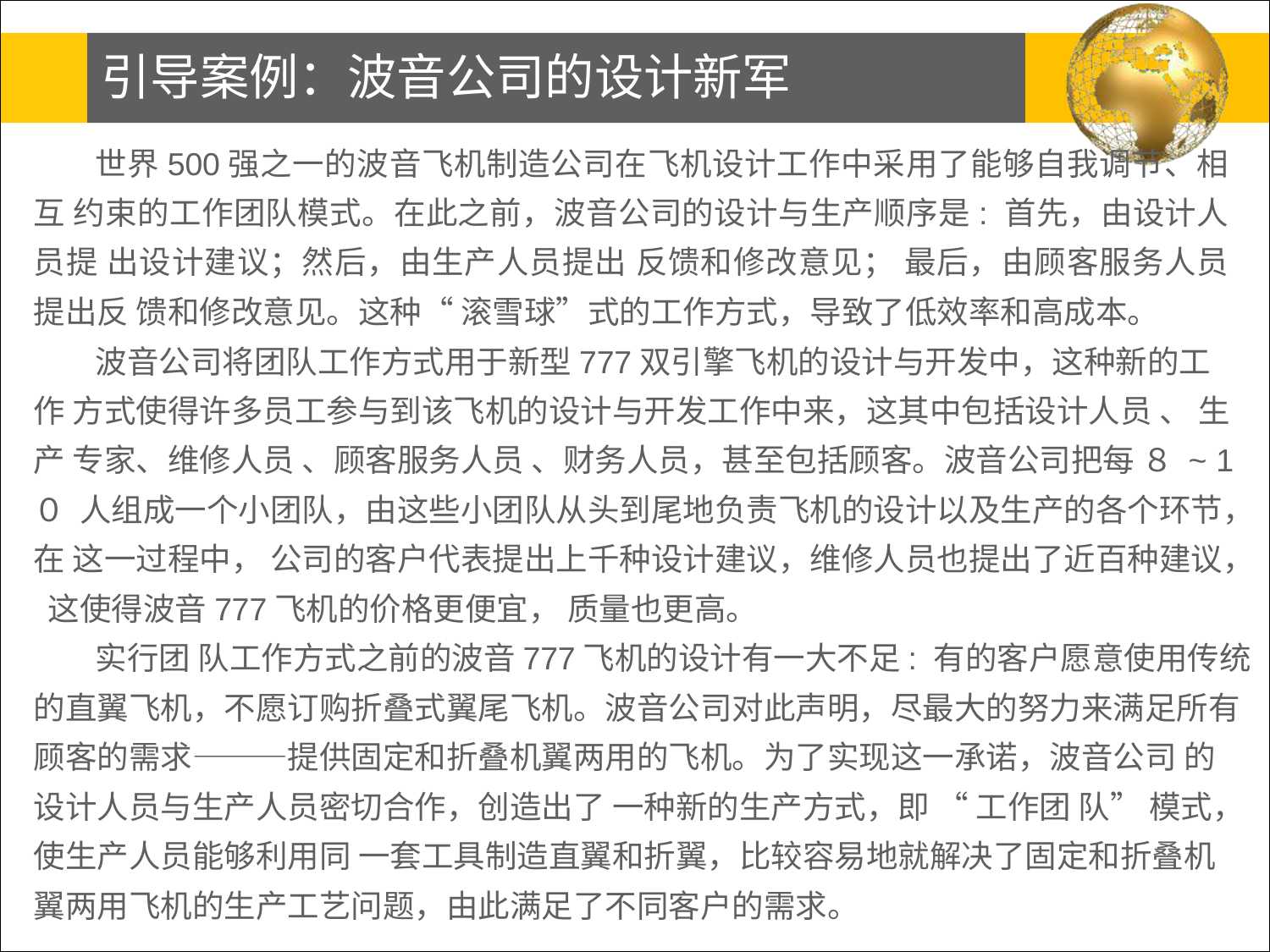

# 引导案例：波音公司的设计新军
世界500强之一的波音飞机制造公司在飞机设计工作中采用了能够自我调节、相互 约束的工作团队模式。在此之前，波音公司的设计与生产顺序是: 首先，由设计人员提 出设计建议；然后，由生产人员提出 反馈和修改意见； 最后，由顾客服务人员提出反 馈和修改意见。这种“ 滚雪球”式的工作方式，导致了低效率和高成本。
波音公司将团队工作方式用于新型777双引擎飞机的设计与开发中，这种新的工作 方式使得许多员工参与到该飞机的设计与开发工作中来，这其中包括设计人员 、 生产 专家、维修人员 、顾客服务人员 、财务人员，甚至包括顾客。波音公司把每 ８ ~ 1０  人组成一个小团队，由这些小团队从头到尾地负责飞机的设计以及生产的各个环节，在 这一过程中， 公司的客户代表提出上千种设计建议，维修人员也提出了近百种建议，  这使得波音777飞机的价格更便宜， 质量也更高。
实行团 队工作方式之前的波音777飞机的设计有一大不足: 有的客户愿意使用传统 的直翼飞机，不愿订购折叠式翼尾飞机。波音公司对此声明，尽最大的努力来满足所有 顾客的需求———提供固定和折叠机翼两用的飞机。为了实现这一承诺，波音公司 的 设计人员与生产人员密切合作，创造出了 一种新的生产方式，即 “ 工作团 队” 模式，  使生产人员能够利用同 一套工具制造直翼和折翼，比较容易地就解决了固定和折叠机 翼两用飞机的生产工艺问题，由此满足了不同客户的需求。